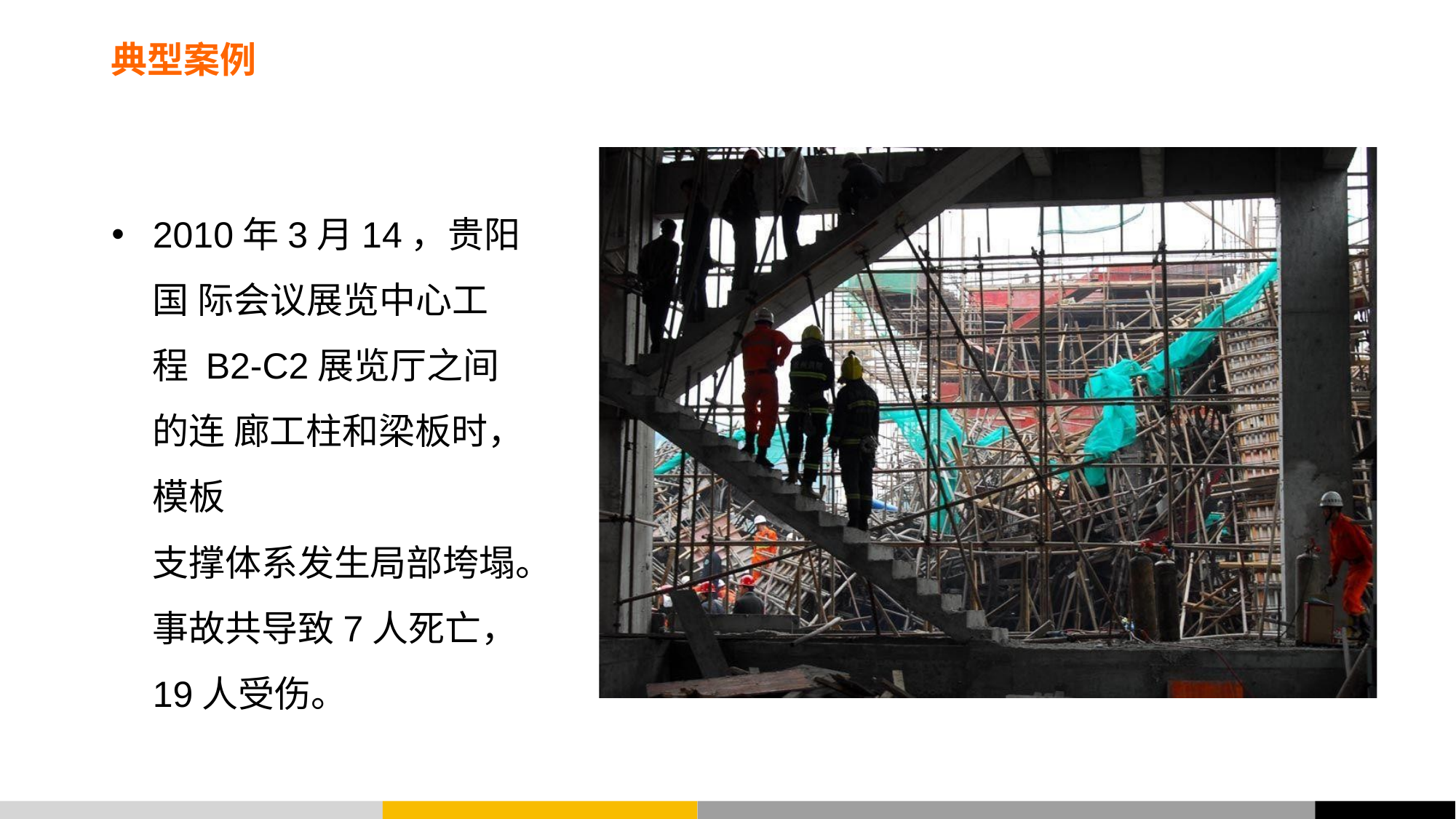

# 典型案例

2010年3月14，贵阳国 际会议展览中心工程 B2-C2展览厅之间的连 廊工柱和梁板时，模板
支撑体系发生局部垮塌。
事故共导致7人死亡，
19人受伤。